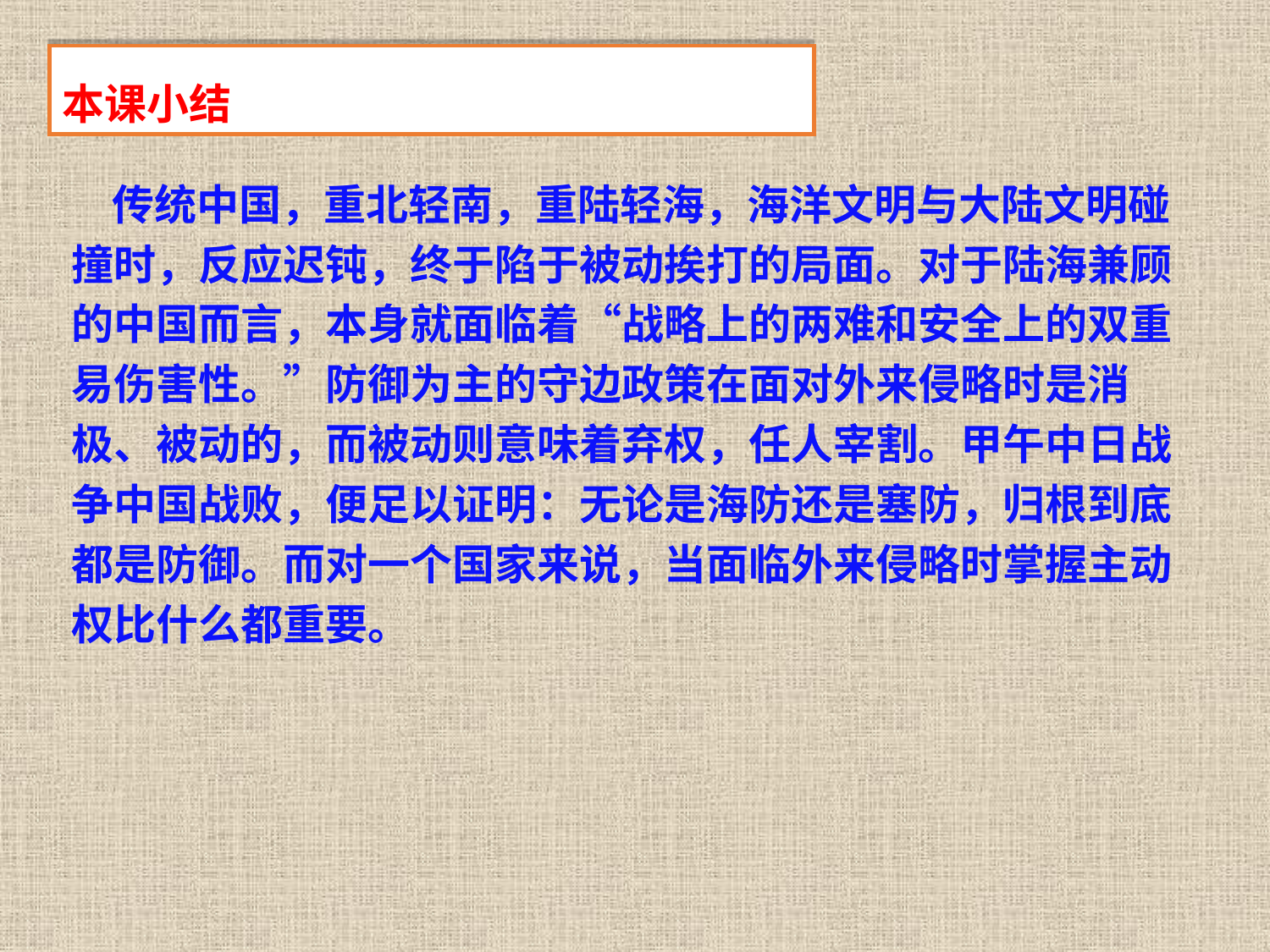

本课小结
    传统中国，重北轻南，重陆轻海，海洋文明与大陆文明碰撞时，反应迟钝，终于陷于被动挨打的局面。对于陆海兼顾的中国而言，本身就面临着“战略上的两难和安全上的双重易伤害性。”防御为主的守边政策在面对外来侵略时是消极、被动的，而被动则意味着弃权，任人宰割。甲午中日战争中国战败，便足以证明：无论是海防还是塞防，归根到底都是防御。而对一个国家来说，当面临外来侵略时掌握主动权比什么都重要。